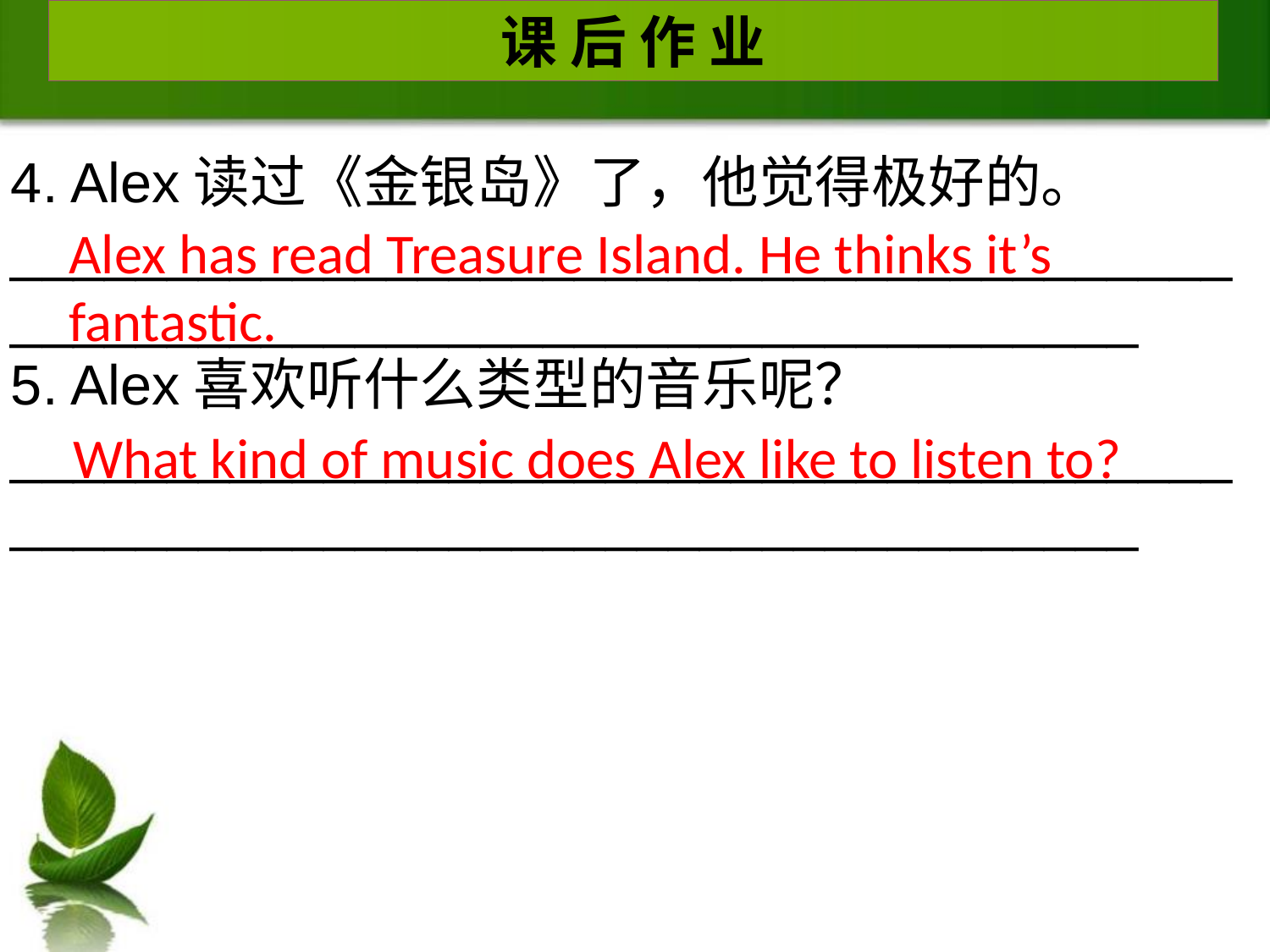

课 后 作 业
4. Alex读过《金银岛》了，他觉得极好的。
___________________________________________________________________________
5. Alex喜欢听什么类型的音乐呢？
___________________________________________________________________________
Alex has read Treasure Island. He thinks it’s fantastic.
What kind of music does Alex like to listen to?